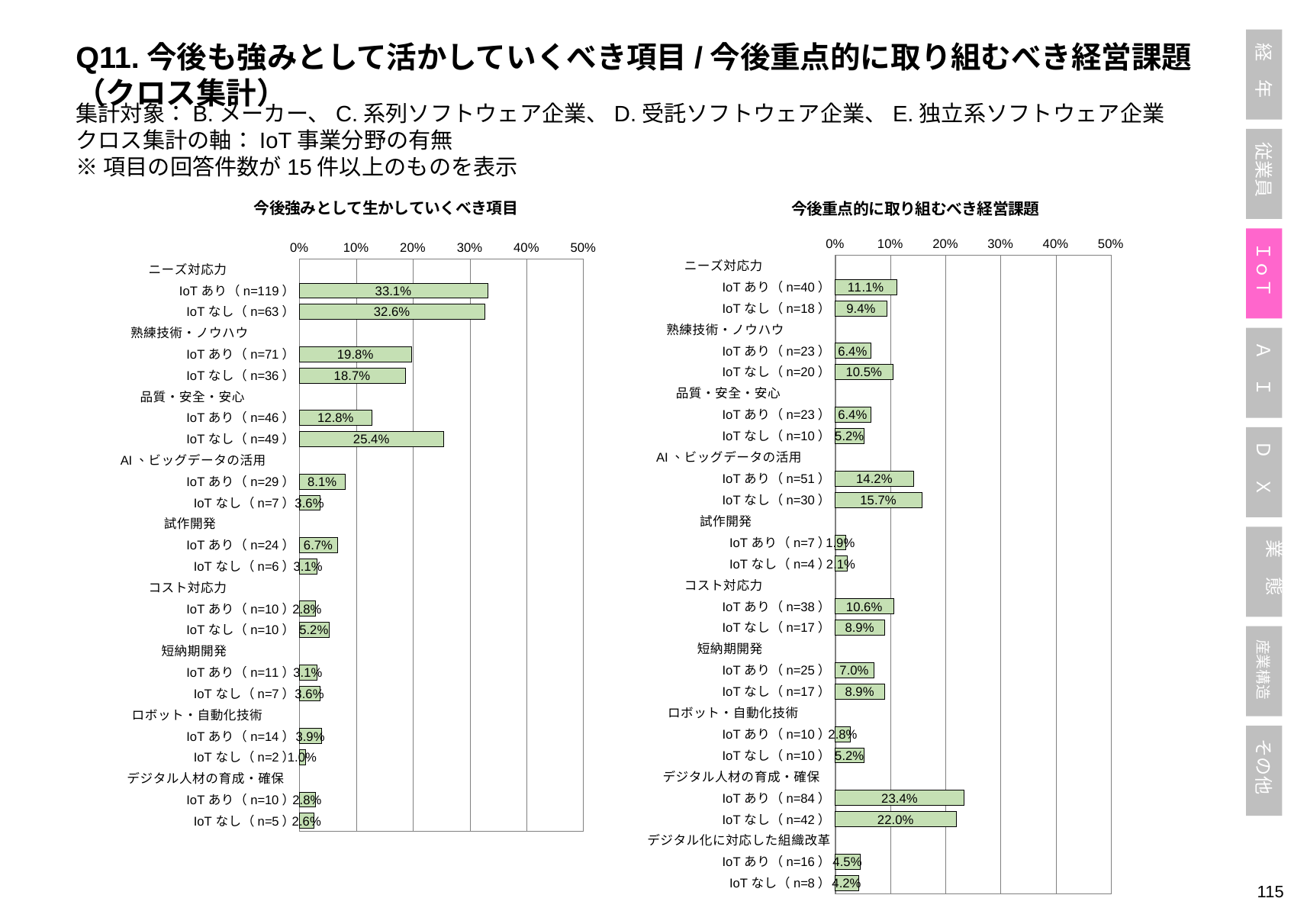

Q11.今後も強みとして活かしていくべき項目/今後重点的に取り組むべき経営課題（クロス集計）
集計対象：B.メーカー、C.系列ソフトウェア企業、D.受託ソフトウェア企業、E.独立系ソフトウェア企業
クロス集計の軸：IoT事業分野の有無
※項目の回答件数が15件以上のものを表示

### Chart: 今後重点的に取り組むべき経営課題

| Category |  |
|---|---|
| ニーズ対応力                    | None |
| IoTあり（n=40） | 0.11142061281337047 |
| IoTなし（n=18） | 0.09424083769633508 |
| 熟練技術・ノウハウ              | None |
| IoTあり（n=23） | 0.06406685236768803 |
| IoTなし（n=20） | 0.10471204188481675 |
| 品質・安全・安心               | None |
| IoTあり（n=23） | 0.06406685236768803 |
| IoTなし（n=10） | 0.05235602094240838 |
| AI、ビッグデータの活用         | None |
| IoTあり（n=51） | 0.14206128133704735 |
| IoTなし（n=30） | 0.15706806282722513 |
| 試作開発                       | None |
| IoTあり（n=7） | 0.019498607242339833 |
| IoTなし（n=4） | 0.020942408376963352 |
| コスト対応力                    | None |
| IoTあり（n=38） | 0.10584958217270195 |
| IoTなし（n=17） | 0.08900523560209424 |
| 短納期開発                    | None |
| IoTあり（n=25） | 0.06963788300835655 |
| IoTなし（n=17） | 0.08900523560209424 |
| ロボット・自動化技術          | None |
| IoTあり（n=10） | 0.027855153203342618 |
| IoTなし（n=10） | 0.05235602094240838 |
| デジタル人材の育成・確保    | None |
| IoTあり（n=84） | 0.233983286908078 |
| IoTなし（n=42） | 0.2198952879581152 |
| デジタル化に対応した組織改革 | None |
| IoTあり（n=16） | 0.04456824512534819 |
| IoTなし（n=8） | 0.041884816753926704 |

### Chart: 今後強みとして生かしていくべき項目

| Category |  |
|---|---|
| ニーズ対応力                    | None |
| IoTあり（n=119） | 0.33147632311977715 |
| IoTなし（n=63） | 0.32642487046632124 |
| 熟練技術・ノウハウ              | None |
| IoTあり（n=71） | 0.1977715877437326 |
| IoTなし（n=36） | 0.18652849740932642 |
| 品質・安全・安心               | None |
| IoTあり（n=46） | 0.12813370473537605 |
| IoTなし（n=49） | 0.2538860103626943 |
| AI、ビッグデータの活用         | None |
| IoTあり（n=29） | 0.0807799442896936 |
| IoTなし（n=7） | 0.03626943005181347 |
| 試作開発                       | None |
| IoTあり（n=24） | 0.06685236768802229 |
| IoTなし（n=6） | 0.031088082901554404 |
| コスト対応力                    | None |
| IoTあり（n=10） | 0.027855153203342618 |
| IoTなし（n=10） | 0.05181347150259067 |
| 短納期開発                    | None |
| IoTあり（n=11） | 0.03064066852367688 |
| IoTなし（n=7） | 0.03626943005181347 |
| ロボット・自動化技術          | None |
| IoTあり（n=14） | 0.03899721448467967 |
| IoTなし（n=2） | 0.010362694300518135 |
| デジタル人材の育成・確保    | None |
| IoTあり（n=10） | 0.027855153203342618 |
| IoTなし（n=5） | 0.025906735751295335 |
115